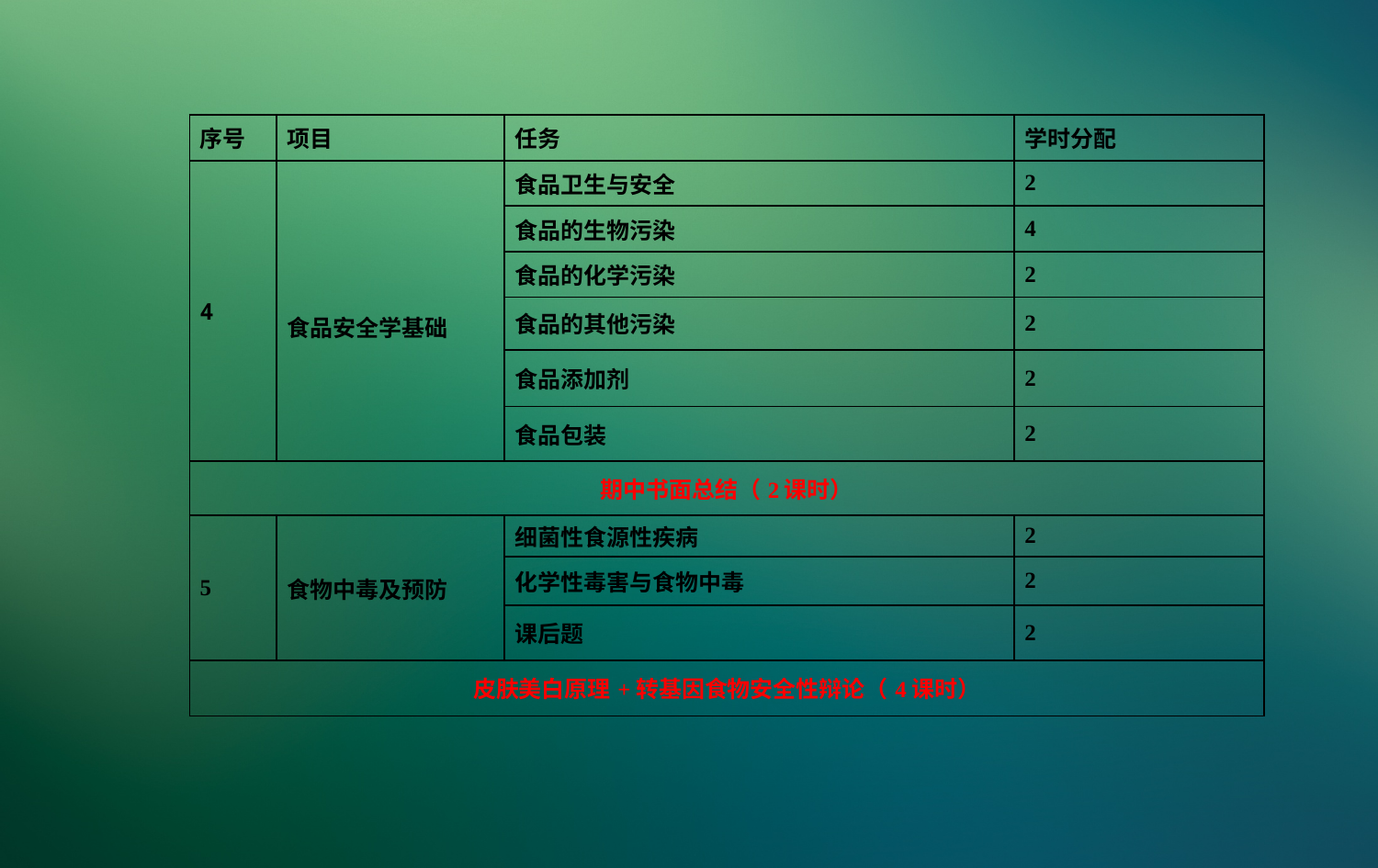

| 序号 | 项目 | 任务 | 学时分配 |
| --- | --- | --- | --- |
| 4 | 食品安全学基础 | 食品卫生与安全 | 2 |
|  |  | 食品的生物污染 | 4 |
|  |  | 食品的化学污染 | 2 |
|  |  | 食品的其他污染 | 2 |
|  |  | 食品添加剂 | 2 |
|  |  | 食品包装 | 2 |
| 期中书面总结（2课时） |  |  |  |
| 5 | 食物中毒及预防 | 细菌性食源性疾病 | 2 |
|  |  | 化学性毒害与食物中毒 | 2 |
|  |  | 课后题 | 2 |
| 皮肤美白原理+转基因食物安全性辩论（4课时） |  |  |  |